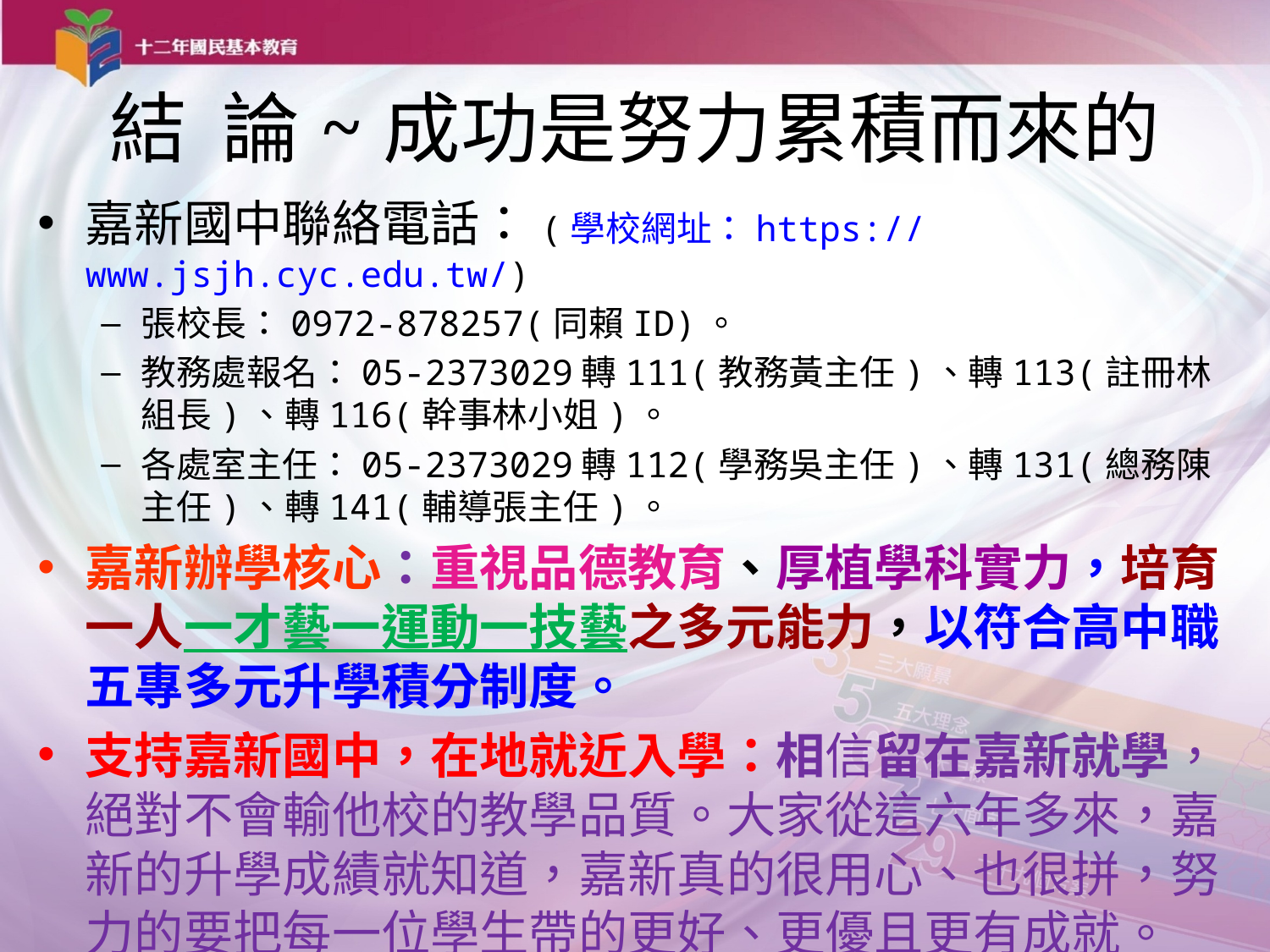

# 結  論~成功是努力累積而來的
嘉新國中聯絡電話：(學校網址：https://www.jsjh.cyc.edu.tw/)
張校長：0972-878257(同賴ID)。
教務處報名：05-2373029轉111(教務黃主任)、轉113(註冊林組長)、轉116(幹事林小姐)。
各處室主任：05-2373029轉112(學務吳主任)、轉131(總務陳主任)、轉141(輔導張主任)。
嘉新辦學核心：重視品德教育、厚植學科實力，培育一人一才藝一運動一技藝之多元能力，以符合高中職五專多元升學積分制度。
支持嘉新國中，在地就近入學：相信留在嘉新就學，絕對不會輸他校的教學品質。大家從這六年多來，嘉新的升學成績就知道，嘉新真的很用心、也很拼，努力的要把每一位學生帶的更好、更優且更有成就。